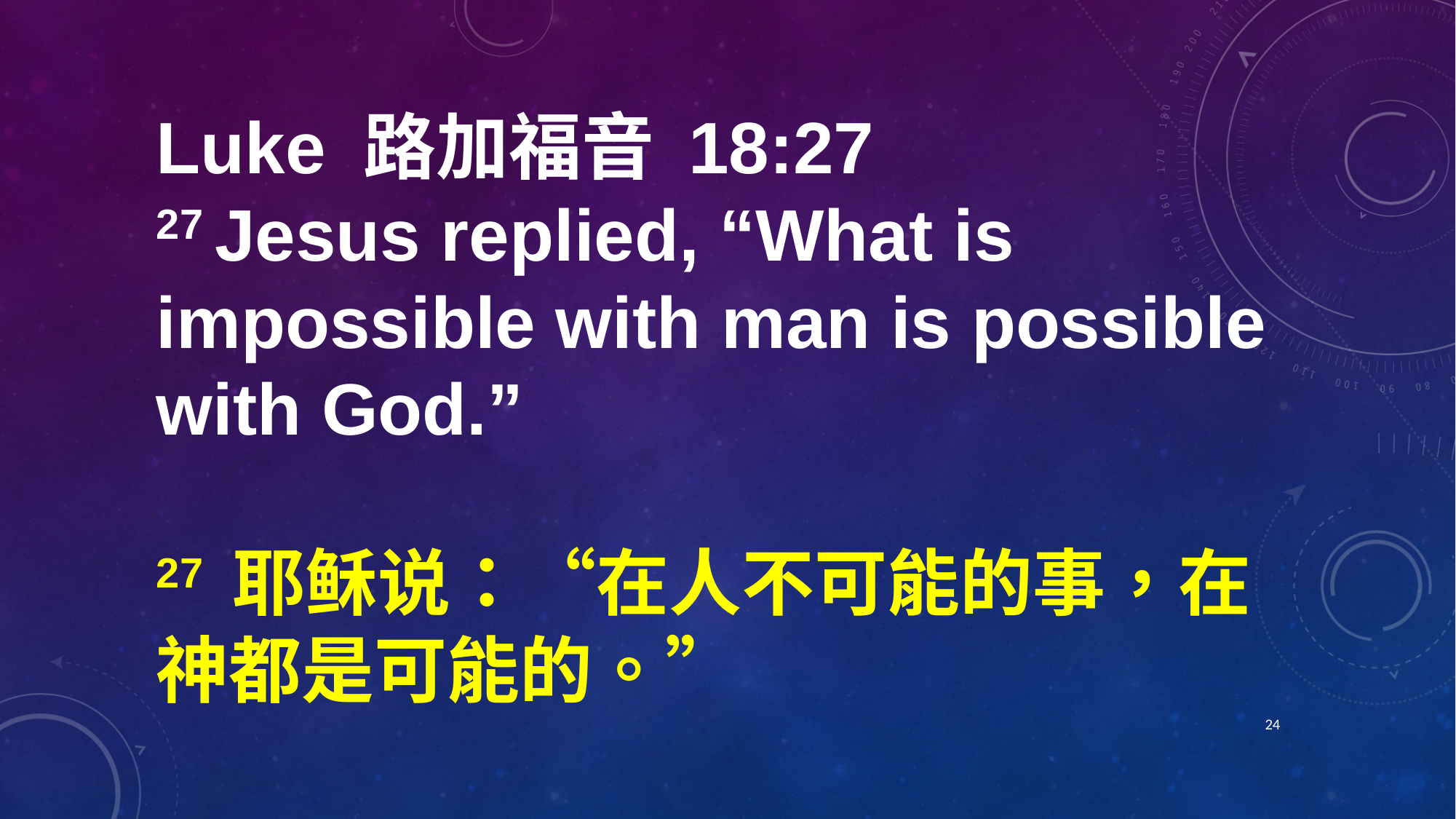

Luke 路加福音 18:27
27 Jesus replied, “What is impossible with man is possible with God.”

27 耶稣说：“在人不可能的事，在神都是可能的。”
24